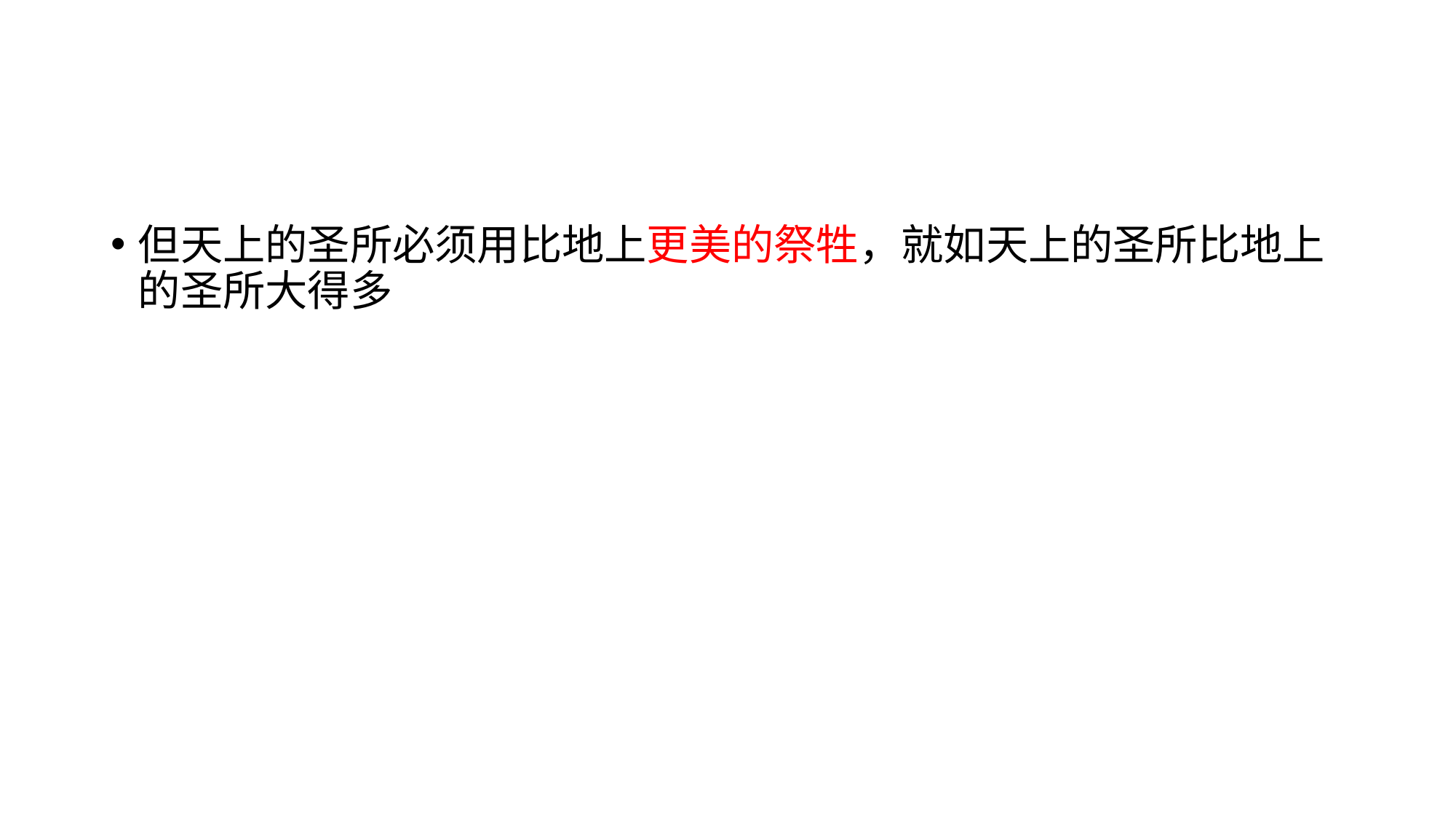

#
但天上的圣所必须用比地上更美的祭牲，就如天上的圣所比地上的圣所大得多